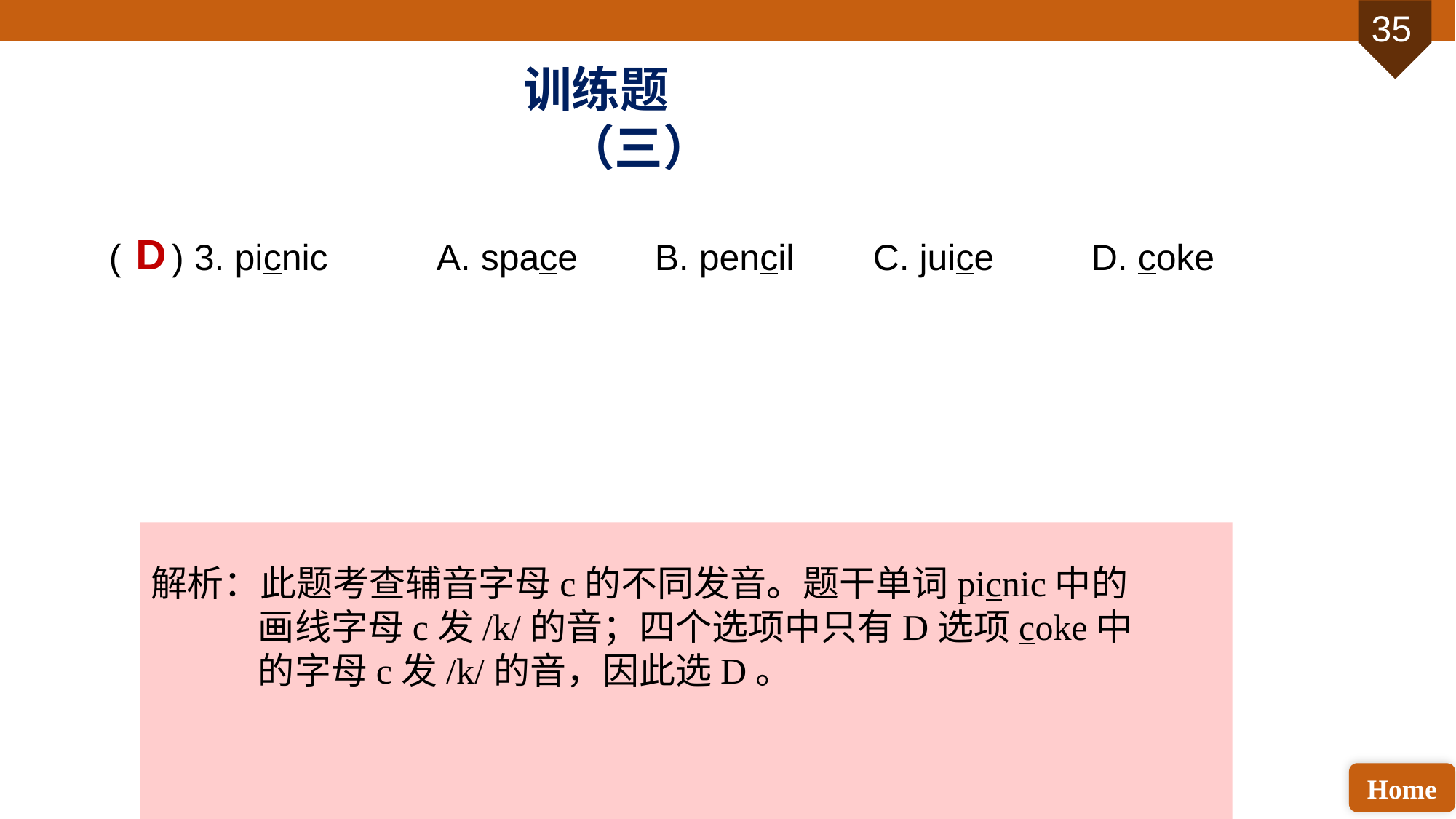

训练题（三）
(     ) 3. picnic 	A. space 	B. pencil 	C. juice 	D. coke
D

解析：此题考查辅音字母c的不同发音。题干单词picnic中的画线字母c发/k/的音；四个选项中只有D选项coke中的字母c发/k/的音，因此选D。